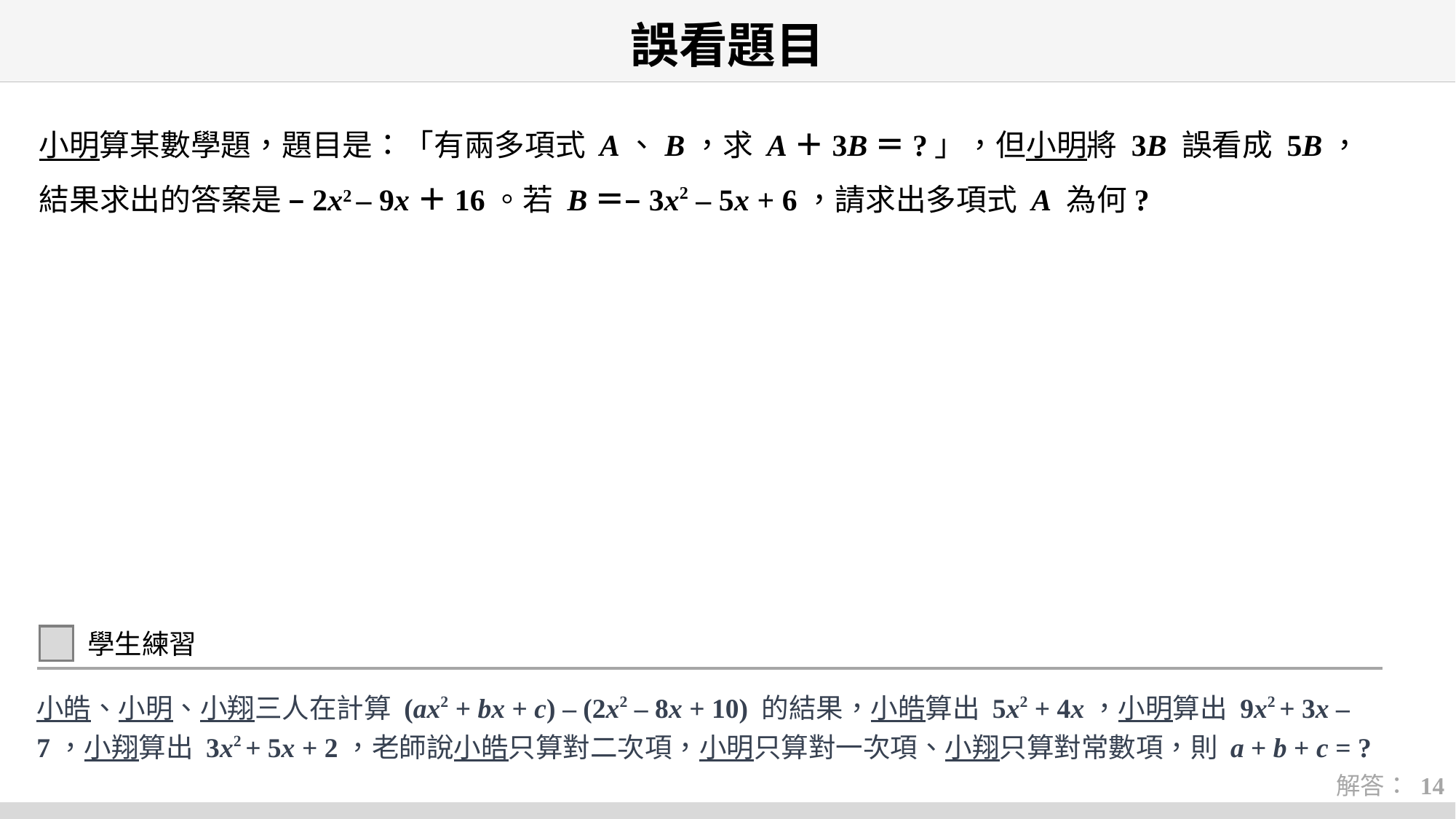

# 誤看題目
小明算某數學題，題目是：「有兩多項式 A、B，求 A＋3B＝?」，但小明將 3B 誤看成 5B，結果求出的答案是 –2x2 – 9x＋16。若 B＝–3x2 – 5x + 6，請求出多項式 A 為何?
學生練習

小皓、小明、小翔三人在計算 (ax2 + bx + c) – (2x2 – 8x + 10) 的結果，小皓算出 5x2 + 4x，小明算出 9x2 + 3x – 7，小翔算出 3x2 + 5x + 2，老師說小皓只算對二次項，小明只算對一次項、小翔只算對常數項，則 a + b + c = ?
解答： 14